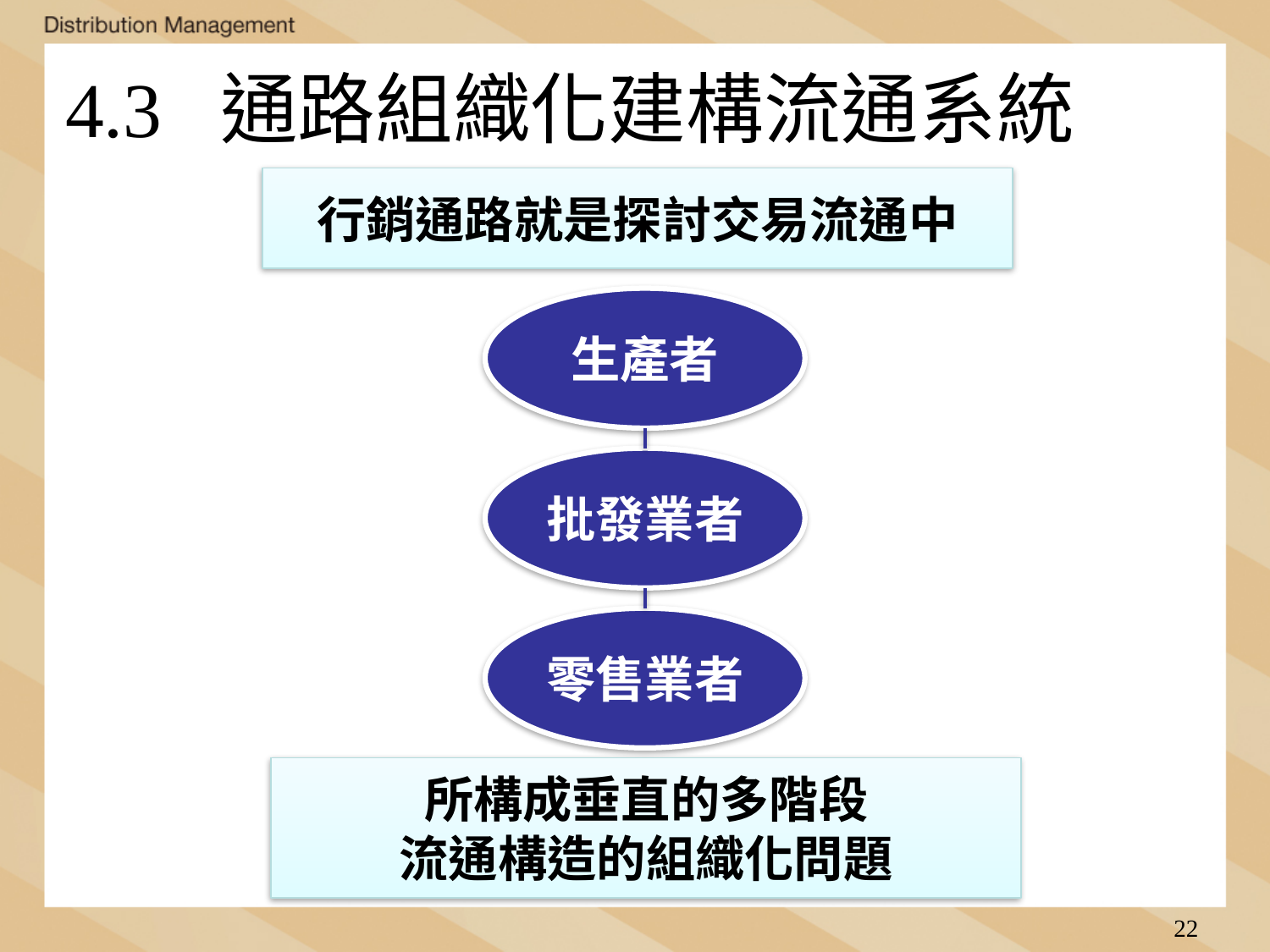

4.3  通路組織化建構流通系統
行銷通路就是探討交易流通中
生產者
批發業者
零售業者
所構成垂直的多階段
流通構造的組織化問題
22